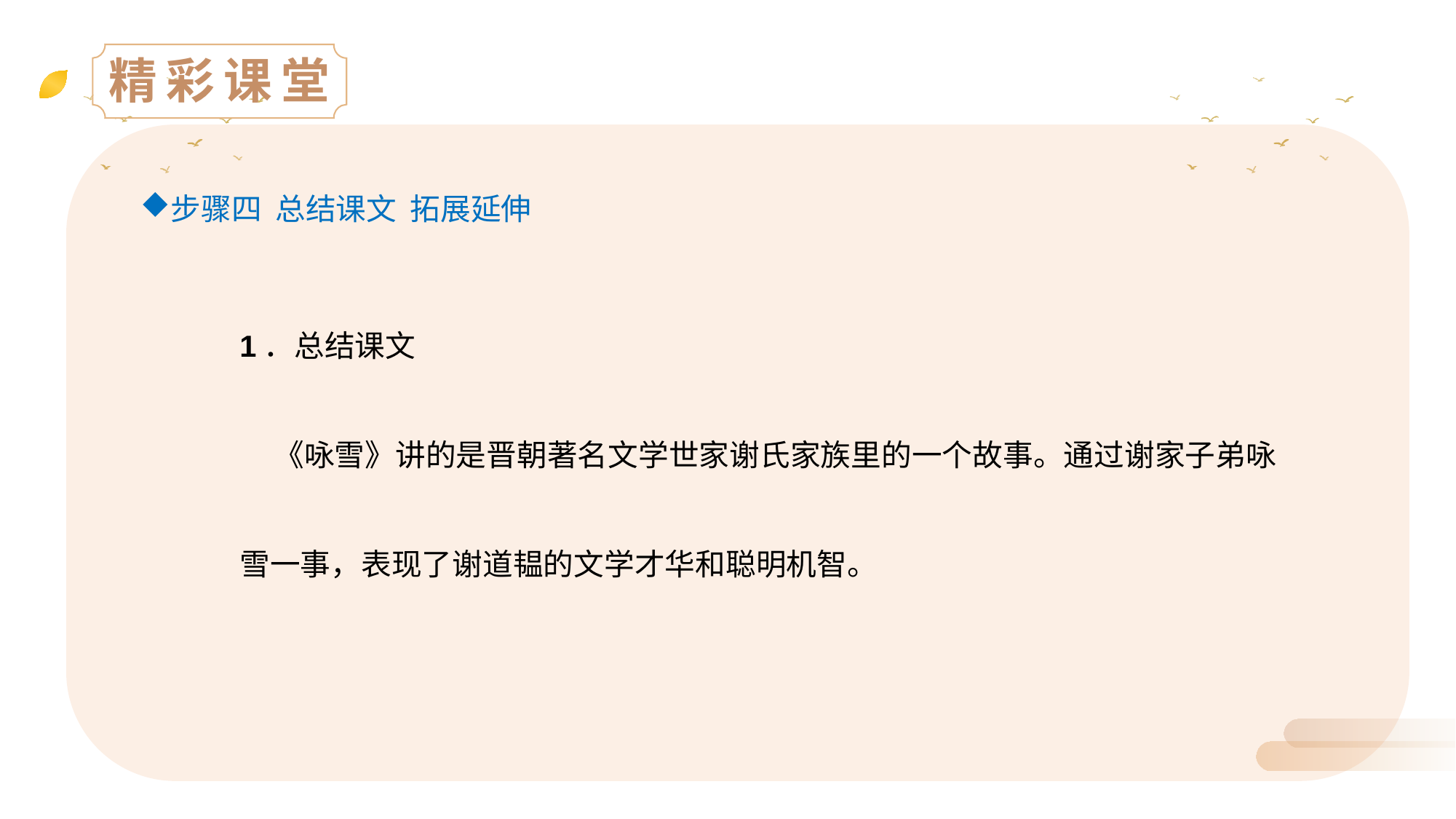

精彩课堂

步骤四  总结课文  拓展延伸
1．总结课文
    《咏雪》讲的是晋朝著名文学世家谢氏家族里的一个故事。通过谢家子弟咏雪一事，表现了谢道韫的文学才华和聪明机智。